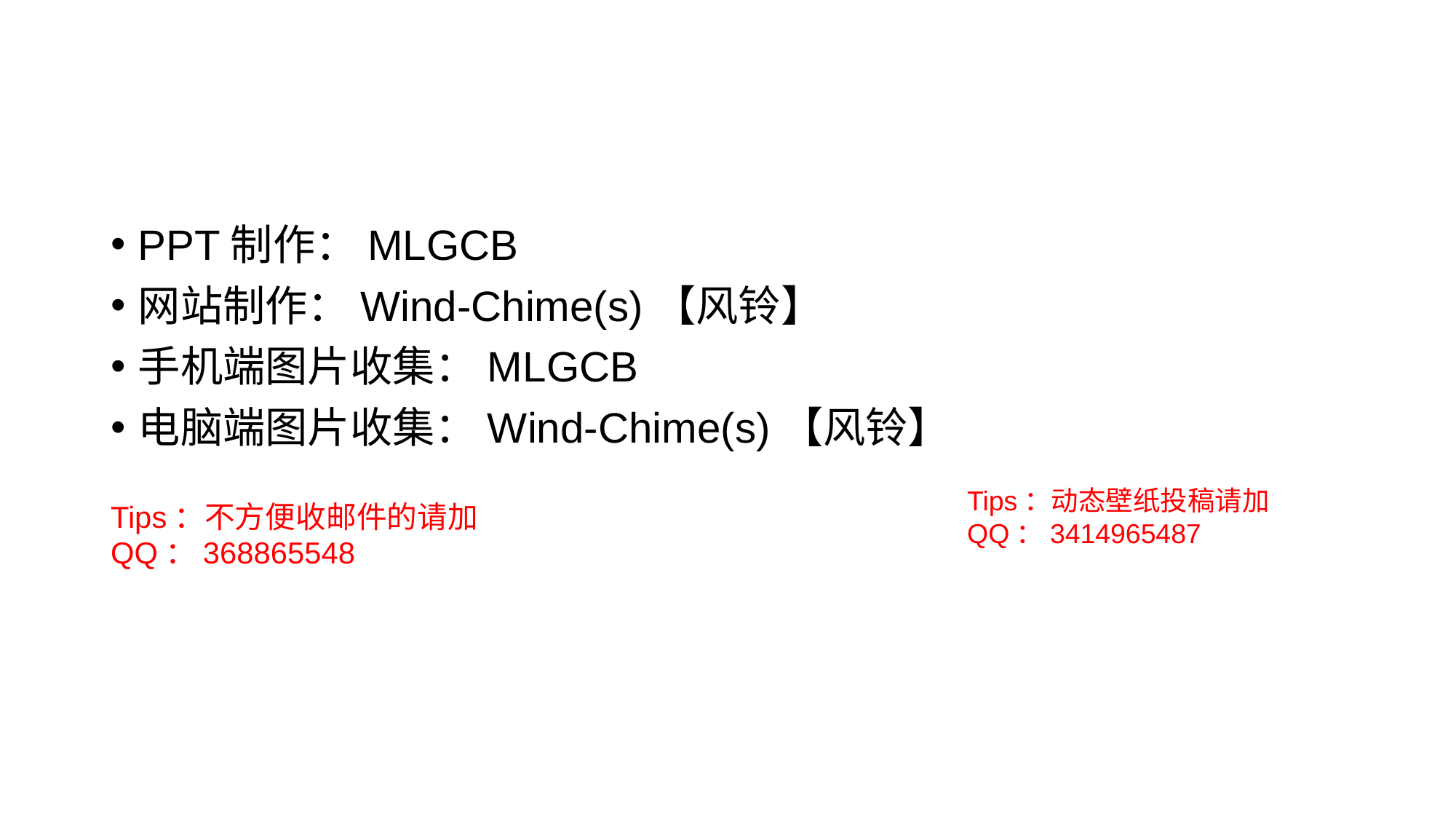

PPT制作：MLGCB
网站制作：Wind-Chime(s)【风铃】
手机端图片收集：MLGCB
电脑端图片收集：Wind-Chime(s)【风铃】

Tips：动态壁纸投稿请加
QQ：3414965487
Tips：不方便收邮件的请加
QQ：368865548